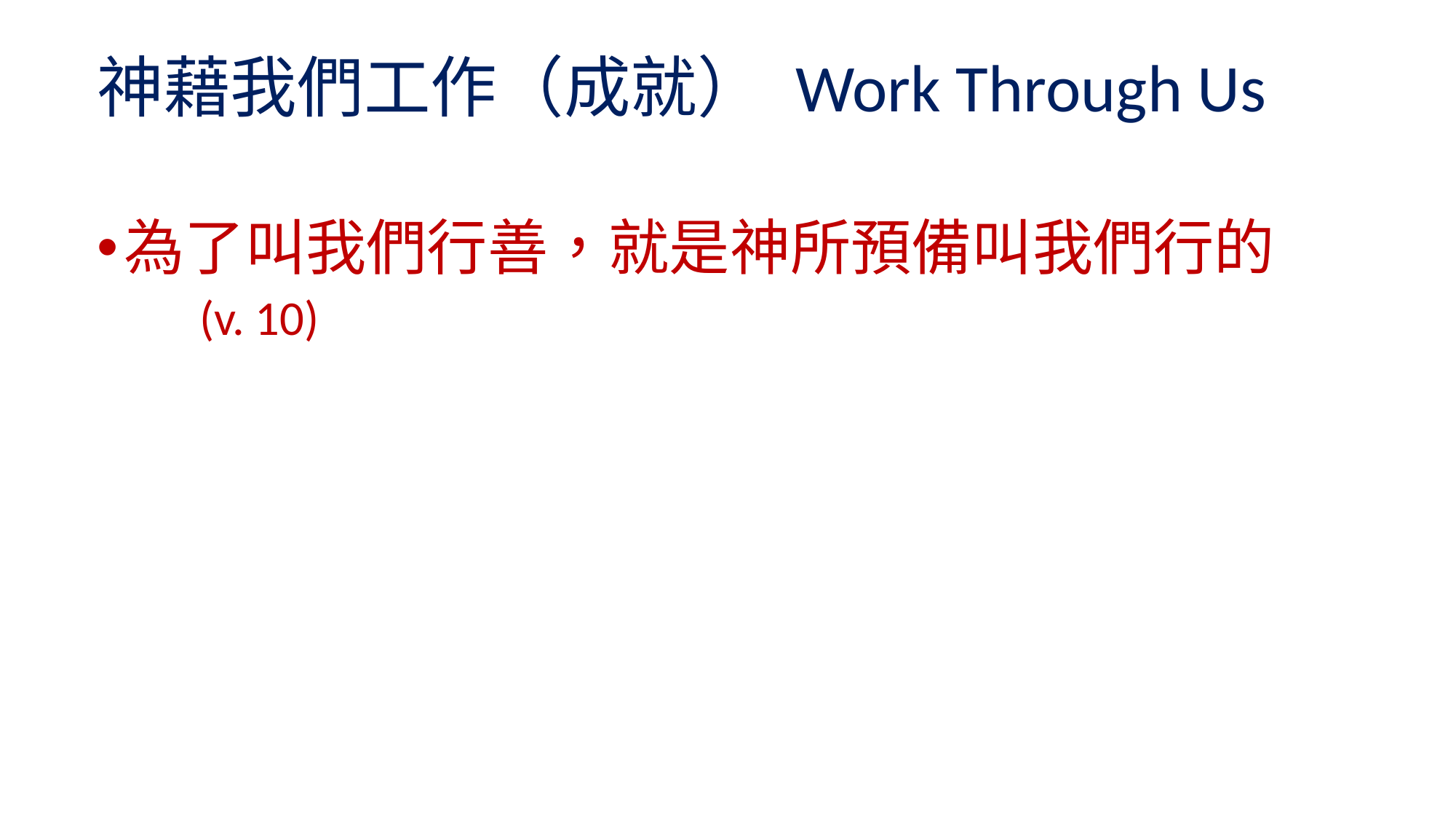

# 神藉我們工作（成就） Work Through Us
為了叫我們行善，就是神所預備叫我們行的　(v. 10)